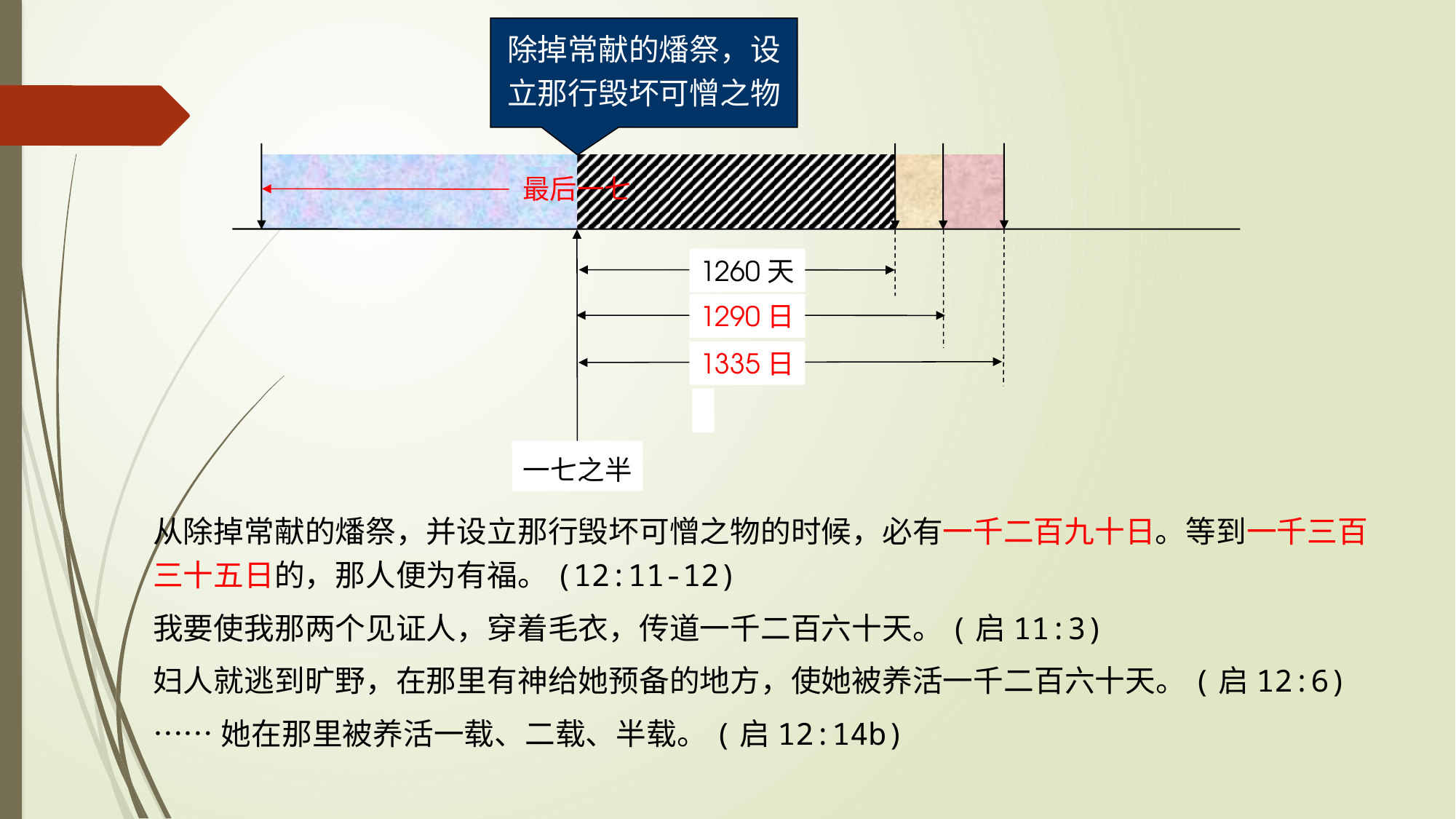

除掉常献的燔祭，设立那行毁坏可憎之物

最后一七

1260天

1290日

1335日

一七之半
从除掉常献的燔祭，并设立那行毁坏可憎之物的时候，必有一千二百九十日。等到一千三百三十五日的，那人便为有福。(12:11-12)
我要使我那两个见证人，穿着毛衣，传道一千二百六十天。(启11:3)
妇人就逃到旷野，在那里有神给她预备的地方，使她被养活一千二百六十天。(启12:6)
……她在那里被养活一载、二载、半载。(启12:14b)